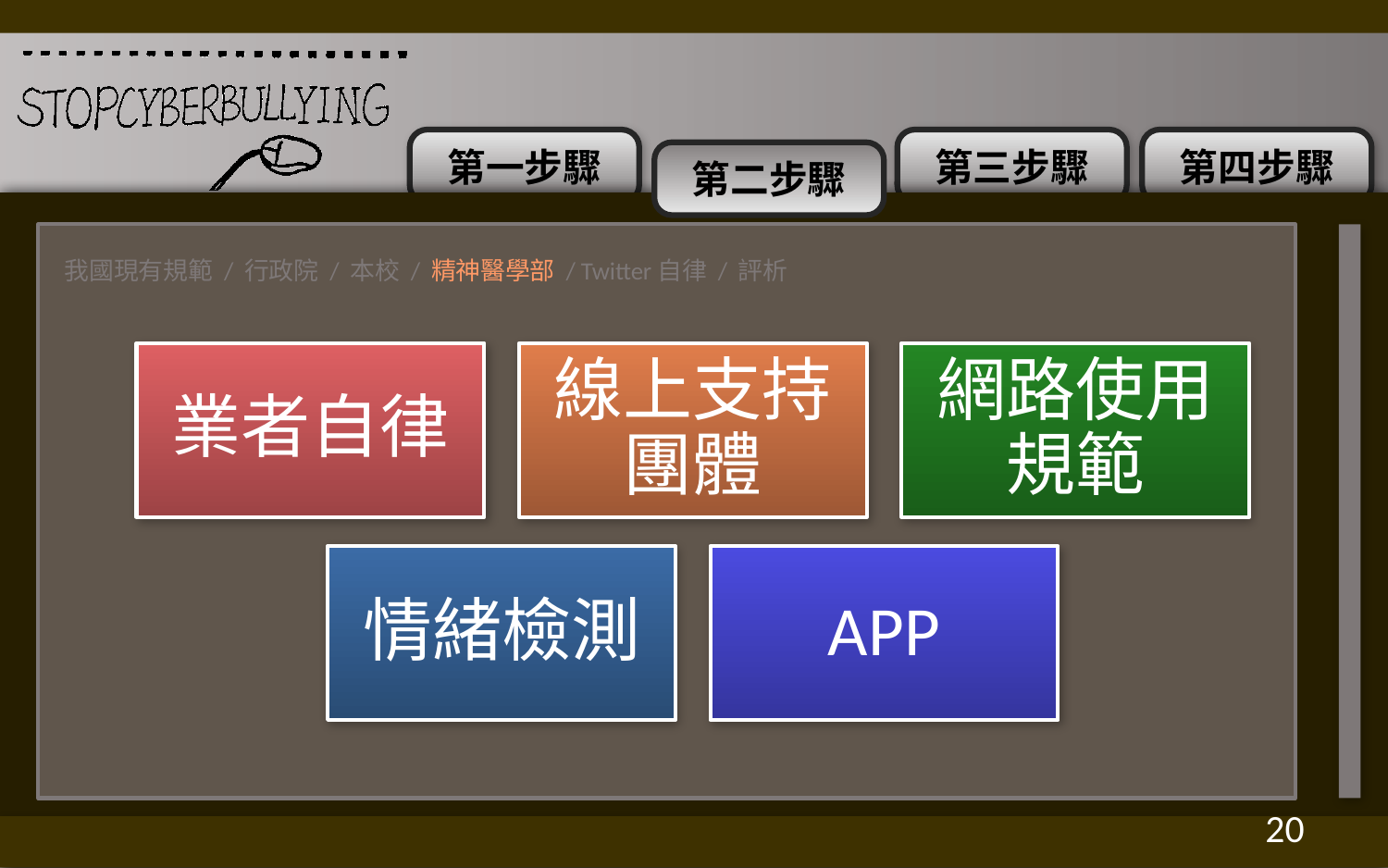

我國現有規範 / 行政院 / 本校 / 精神醫學部 / Twitter自律 / 評析
業者自律
線上支持團體
網路使用規範
情緒檢測
APP
20